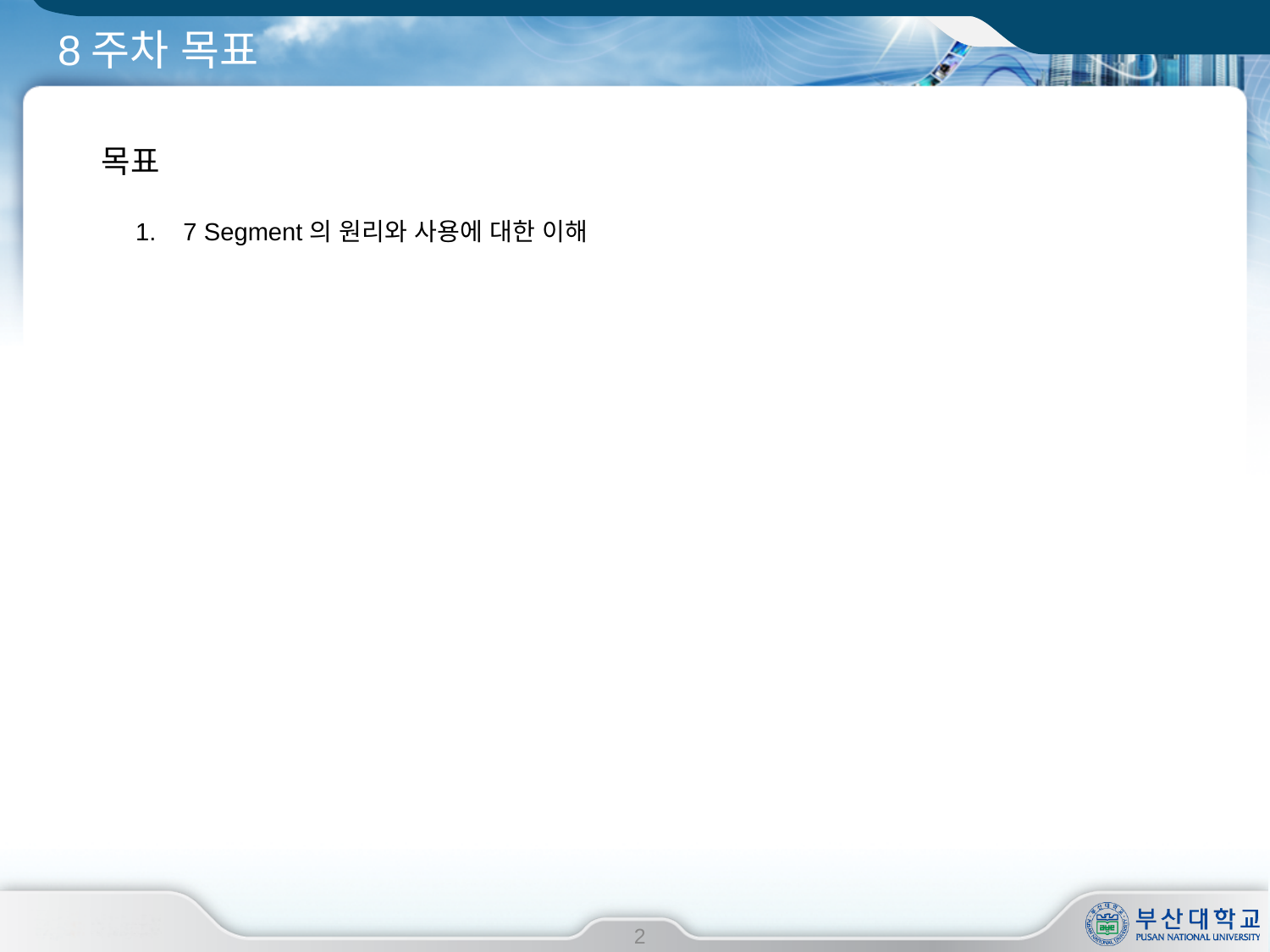

# 8주차 목표
목표
7 Segment의 원리와 사용에 대한 이해
2